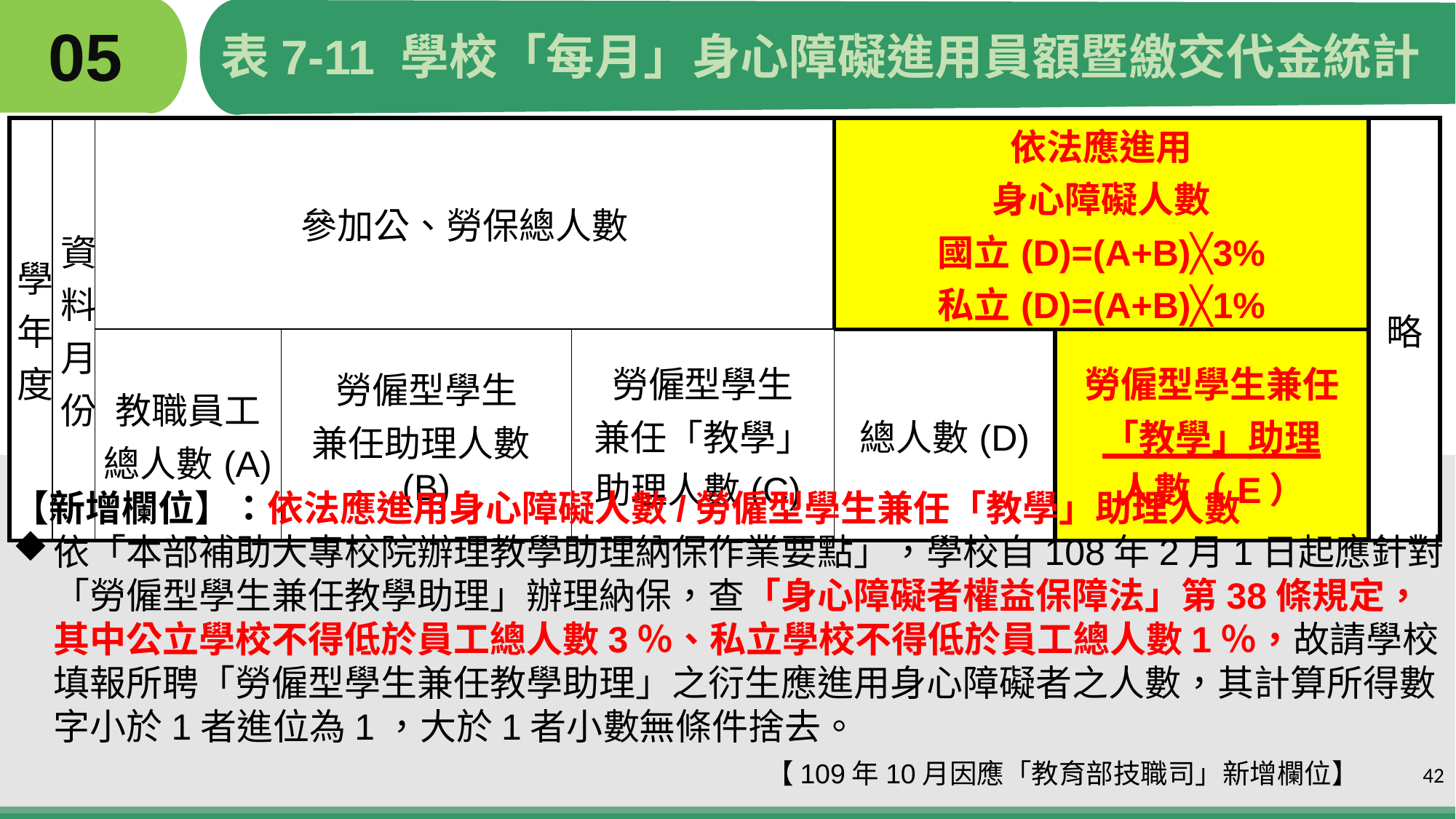

# 05
表7-11 學校「每月」身心障礙進用員額暨繳交代金統計
| 學年度 | 資料月份 | 參加公、勞保總人數 |  |  | 依法應進用 身心障礙人數 國立(D)=(A+B)╳3% 私立(D)=(A+B)╳1% |  | 略 |
| --- | --- | --- | --- | --- | --- | --- | --- |
|  |  | 教職員工總人數(A) | 勞僱型學生 兼任助理人數(B) | 勞僱型學生 兼任「教學」 助理人數(C) | 總人數(D) | 勞僱型學生兼任 「教學」助理 人數（E） |  |
【新增欄位】：依法應進用身心障礙人數/勞僱型學生兼任「教學」助理人數
依「本部補助大專校院辦理教學助理納保作業要點」，學校自108年2月1日起應針對「勞僱型學生兼任教學助理」辦理納保，查「身心障礙者權益保障法」第38條規定，其中公立學校不得低於員工總人數3％、私立學校不得低於員工總人數1％，故請學校填報所聘「勞僱型學生兼任教學助理」之衍生應進用身心障礙者之人數，其計算所得數字小於1者進位為1，大於1者小數無條件捨去。
                                                                                           【109年10月因應「教育部技職司」新增欄位】

42